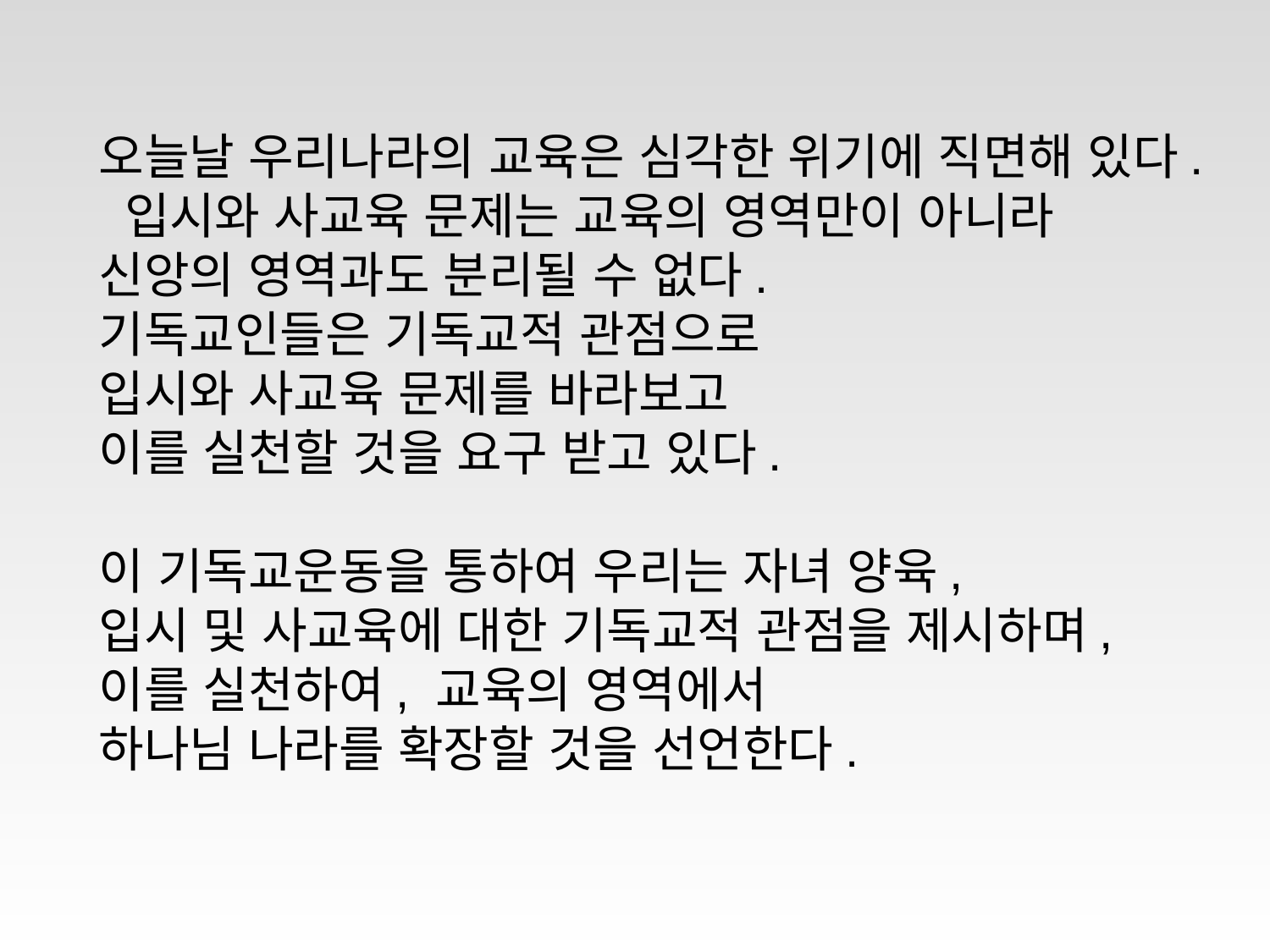

오늘날 우리나라의 교육은 심각한 위기에 직면해 있다.
 입시와 사교육 문제는 교육의 영역만이 아니라
신앙의 영역과도 분리될 수 없다.
기독교인들은 기독교적 관점으로
입시와 사교육 문제를 바라보고
이를 실천할 것을 요구 받고 있다.

이 기독교운동을 통하여 우리는 자녀 양육,
입시 및 사교육에 대한 기독교적 관점을 제시하며,
이를 실천하여, 교육의 영역에서
하나님 나라를 확장할 것을 선언한다.